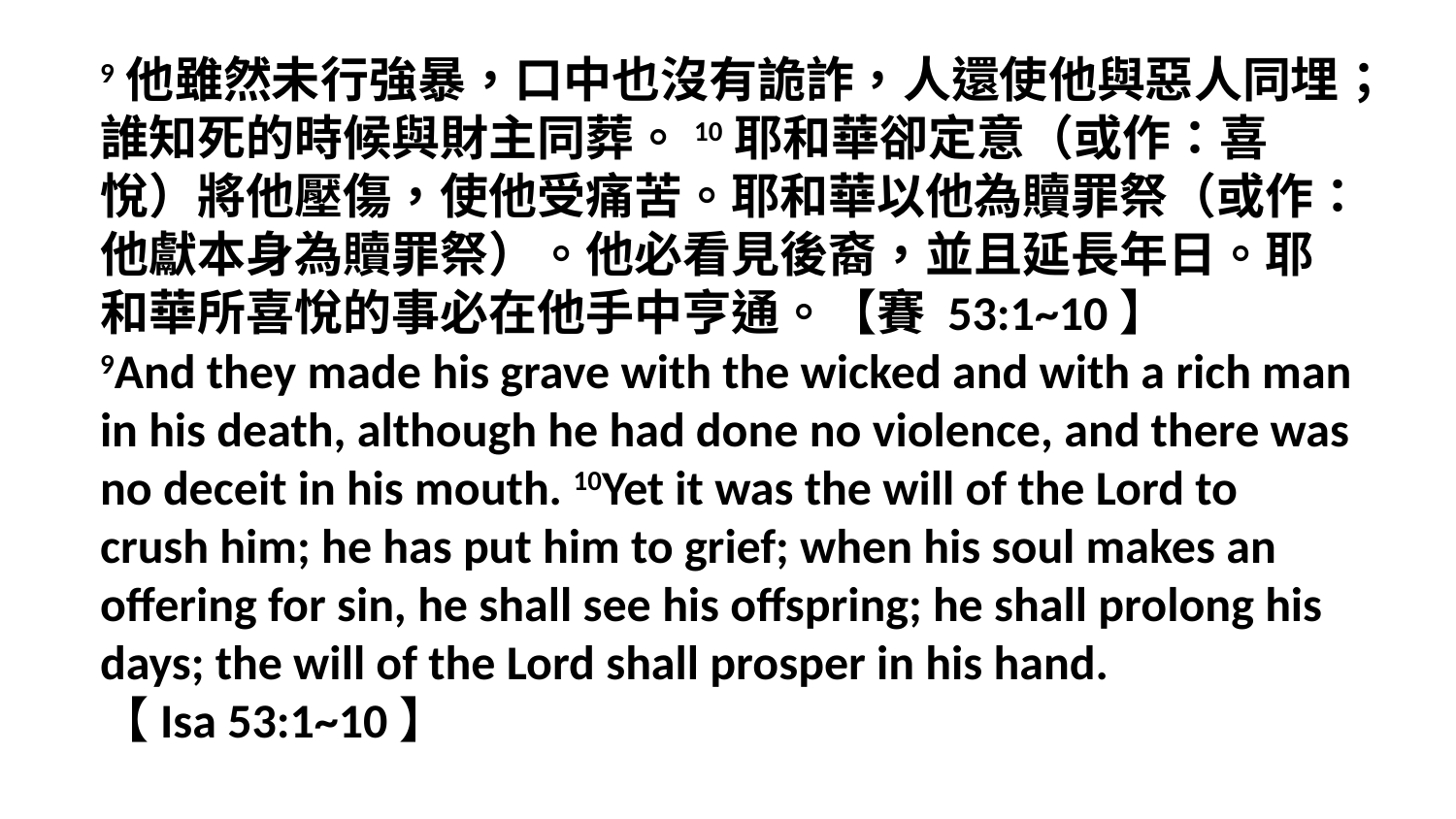

9他雖然未行強暴，口中也沒有詭詐，人還使他與惡人同埋；誰知死的時候與財主同葬。10耶和華卻定意（或作：喜悅）將他壓傷，使他受痛苦。耶和華以他為贖罪祭（或作：他獻本身為贖罪祭）。他必看見後裔，並且延長年日。耶和華所喜悅的事必在他手中亨通。【賽 53:1~10】
9And they made his grave with the wicked and with a rich man in his death, although he had done no violence, and there was no deceit in his mouth. 10Yet it was the will of the Lord to crush him; he has put him to grief; when his soul makes an offering for sin, he shall see his offspring; he shall prolong his days; the will of the Lord shall prosper in his hand.
【Isa 53:1~10】